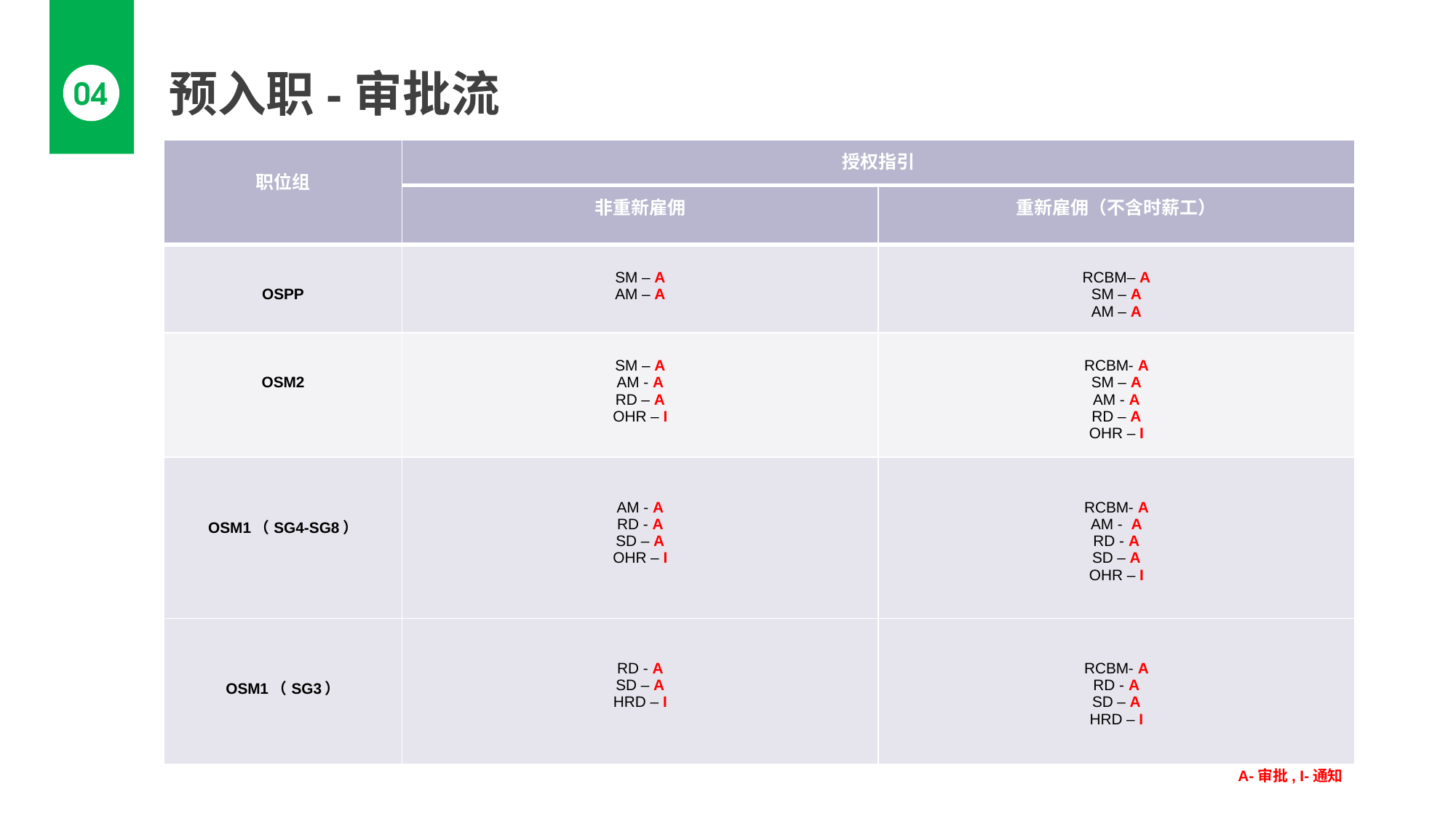

预入职-审批流
04
| 职位组 | 授权指引 |  |
| --- | --- | --- |
|  | 非重新雇佣 | 重新雇佣（不含时薪工） |
| OSPP | SM – A AM – A | RCBM– A SM – A AM – A |
| OSM2 | SM – A AM - A RD – A OHR – I | RCBM- A SM – A AM - A RD – A OHR – I |
| OSM1（SG4-SG8） | AM - A RD - A SD – A OHR – I | RCBM- A AM - A RD - A SD – A OHR – I |
| OSM1（SG3） | RD - A SD – A HRD – I | RCBM- A RD - A SD – A HRD – I |
A-审批, I-通知